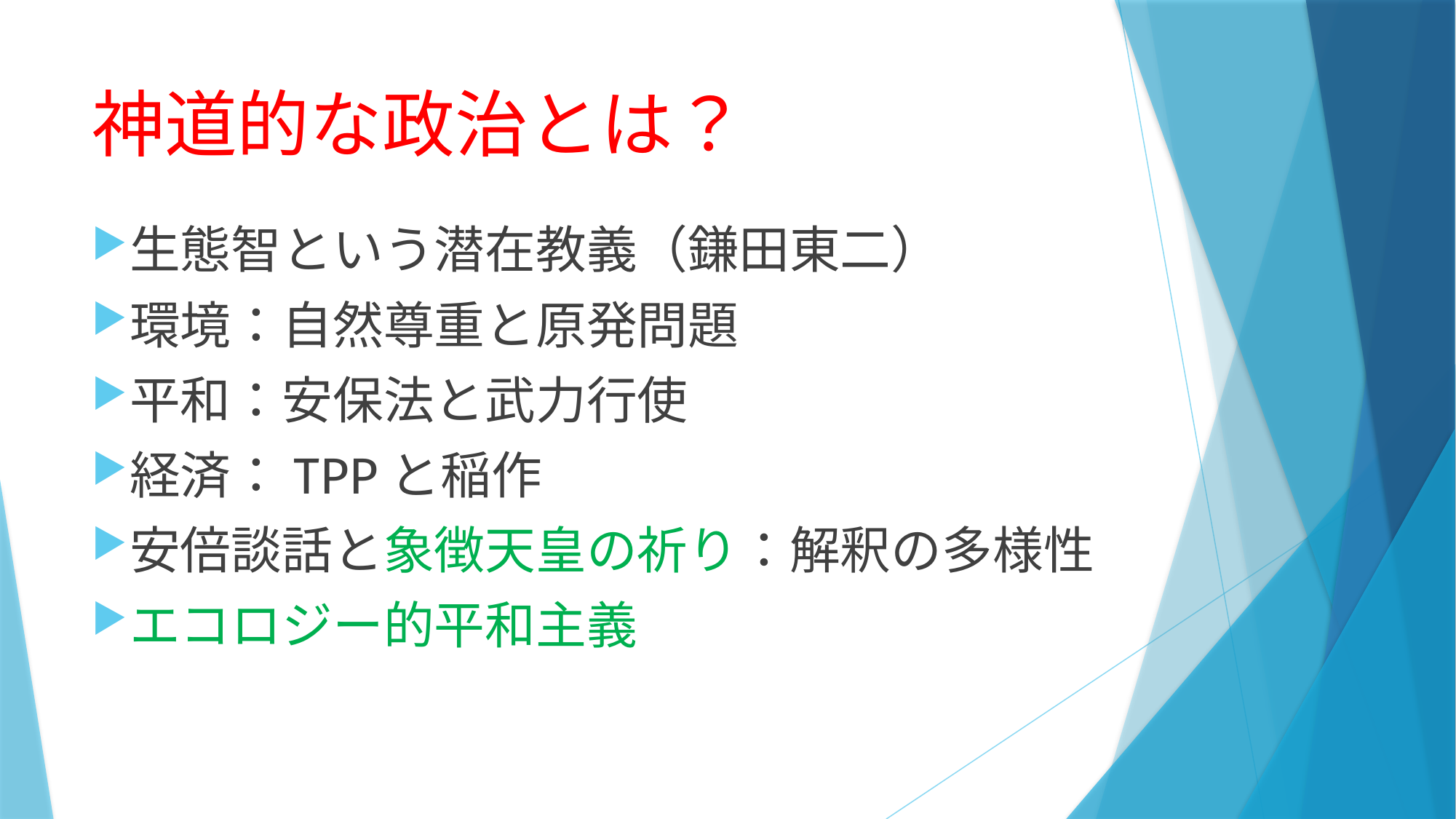

# 神道的な政治とは？
生態智という潜在教義（鎌田東二）
環境：自然尊重と原発問題
平和：安保法と武力行使
経済：TPPと稲作
安倍談話と象徴天皇の祈り：解釈の多様性
エコロジー的平和主義